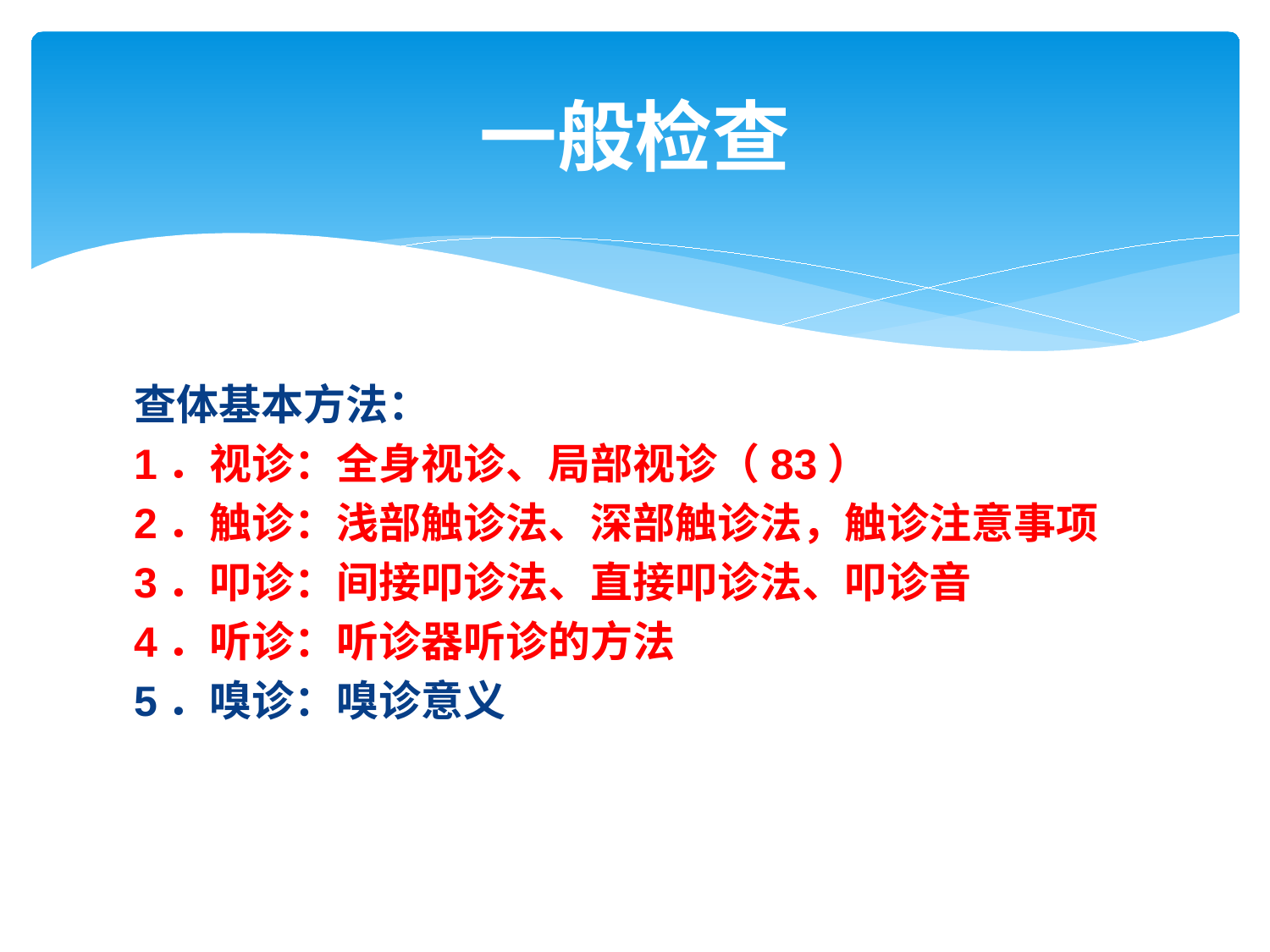

# 一般检查
查体基本方法：
1．视诊：全身视诊、局部视诊（83）
2．触诊：浅部触诊法、深部触诊法，触诊注意事项
3．叩诊：间接叩诊法、直接叩诊法、叩诊音
4．听诊：听诊器听诊的方法
5．嗅诊：嗅诊意义